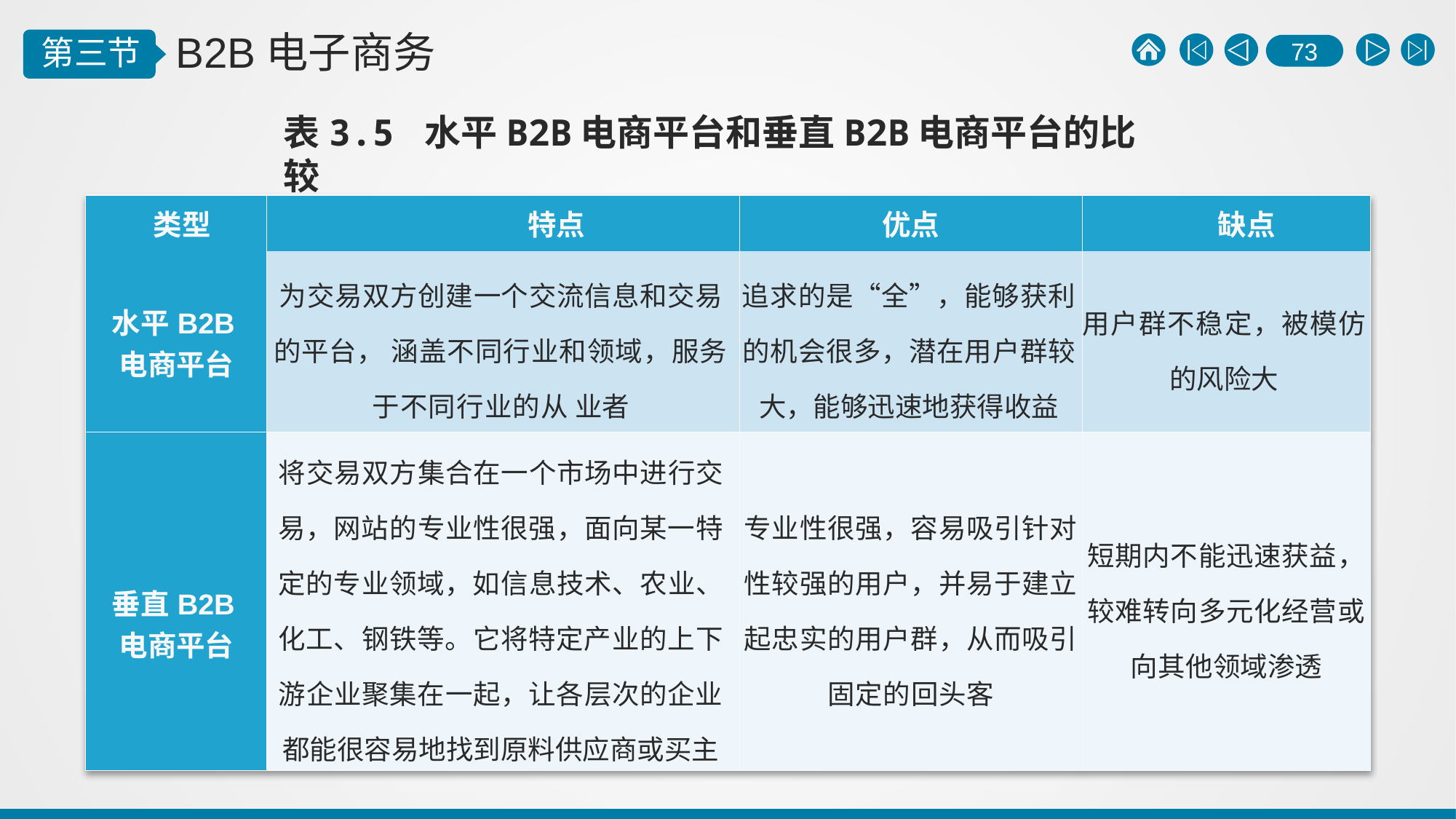

表3.5 水平B2B电商平台和垂直B2B电商平台的比较
| 类型 | 特点 | 优点 | 缺点 |
| --- | --- | --- | --- |
| 水平B2B电商平台 | 为交易双方创建一个交流信息和交易的平台， 涵盖不同行业和领域，服务于不同行业的从 业者 | 追求的是“全”，能够获利 的机会很多，潜在用户群较 大，能够迅速地获得收益 | 用户群不稳定，被模仿的风险大 |
| 垂直B2B电商平台 | 将交易双方集合在一个市场中进行交易，网站的专业性很强，面向某一特定的专业领域，如信息技术、农业、化工、钢铁等。它将特定产业的上下游企业聚集在一起，让各层次的企业都能很容易地找到原料供应商或买主 | 专业性很强，容易吸引针对 性较强的用户，并易于建立 起忠实的用户群，从而吸引 固定的回头客 | 短期内不能迅速获益，较难转向多元化经营或向其他领域渗透 |
| 类 型 | 特 点 | 优 点 | 缺 点 |
| --- | --- | --- | --- |
| 水平B2B 电商平台 | 为交易双方创建一个交流信息和交易的平台， 涵盖不同行业和领域， 服务于不同行业的从 业者 | 追求的是“全”，能够获利 的机会很多，潜在用户群较 大，能够迅速地获得收益 | 用户群不稳定，被模 仿的风险大 |
| 垂直B2B 电商平台 | 将交易双方集合在一个市场中进行交易，网站 的专业性很强，面向某一特定的专业领域，如 信息技术、农业、化工、钢铁等。它将特定产 业的上下游企业聚集在一起，让各层次的企业 都能很容易地找到原料供应商或买主 | 专业性很强，容易吸引针对 性较强的用户，并易于建立 起忠实的用户群，从而吸引 固定的回头客 | 短 期 内 不 能 迅 速 获 益，较难转向多元化 经 营 或 向 其 他 领 域 渗透 |